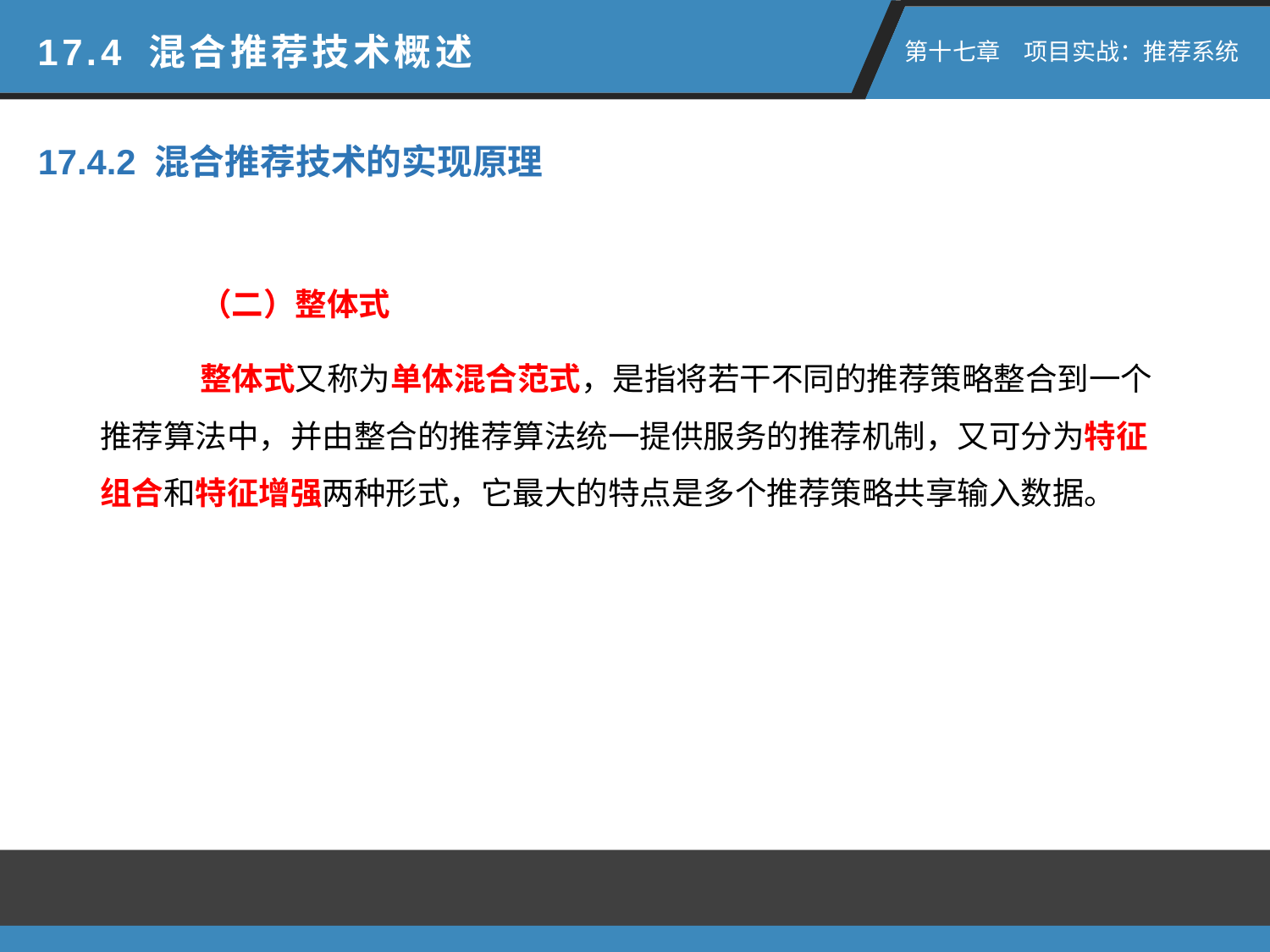

17.4 混合推荐技术概述
  第十七章　项目实战：推荐系统
17.4.2 混合推荐技术的实现原理

（二）整体式
整体式又称为单体混合范式，是指将若干不同的推荐策略整合到一个推荐算法中，并由整合的推荐算法统一提供服务的推荐机制，又可分为特征组合和特征增强两种形式，它最大的特点是多个推荐策略共享输入数据。